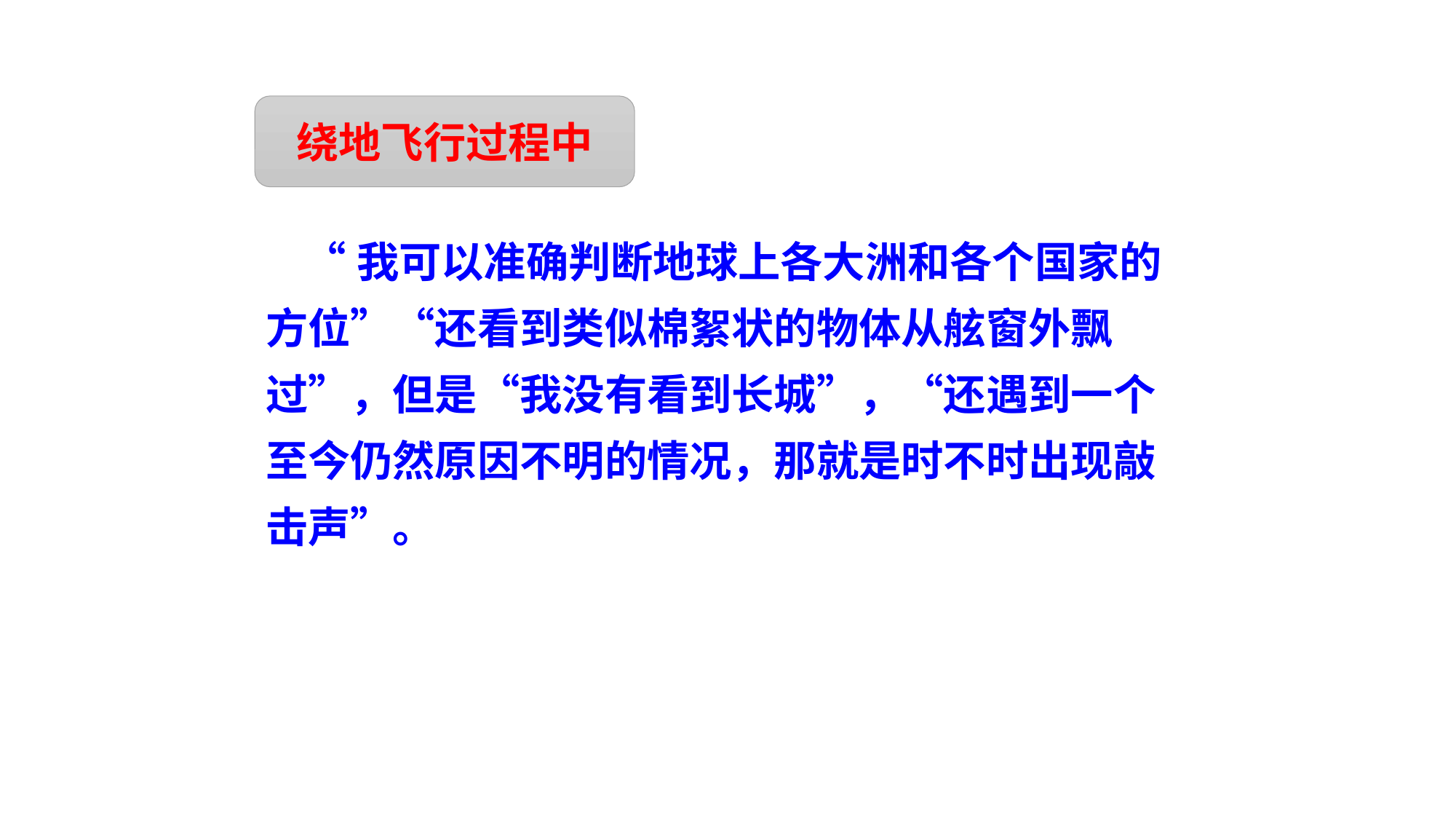

绕地飞行过程中
    “我可以准确判断地球上各大洲和各个国家的方位”“还看到类似棉絮状的物体从舷窗外飘过”，但是“我没有看到长城”，“还遇到一个至今仍然原因不明的情况，那就是时不时出现敲击声”。